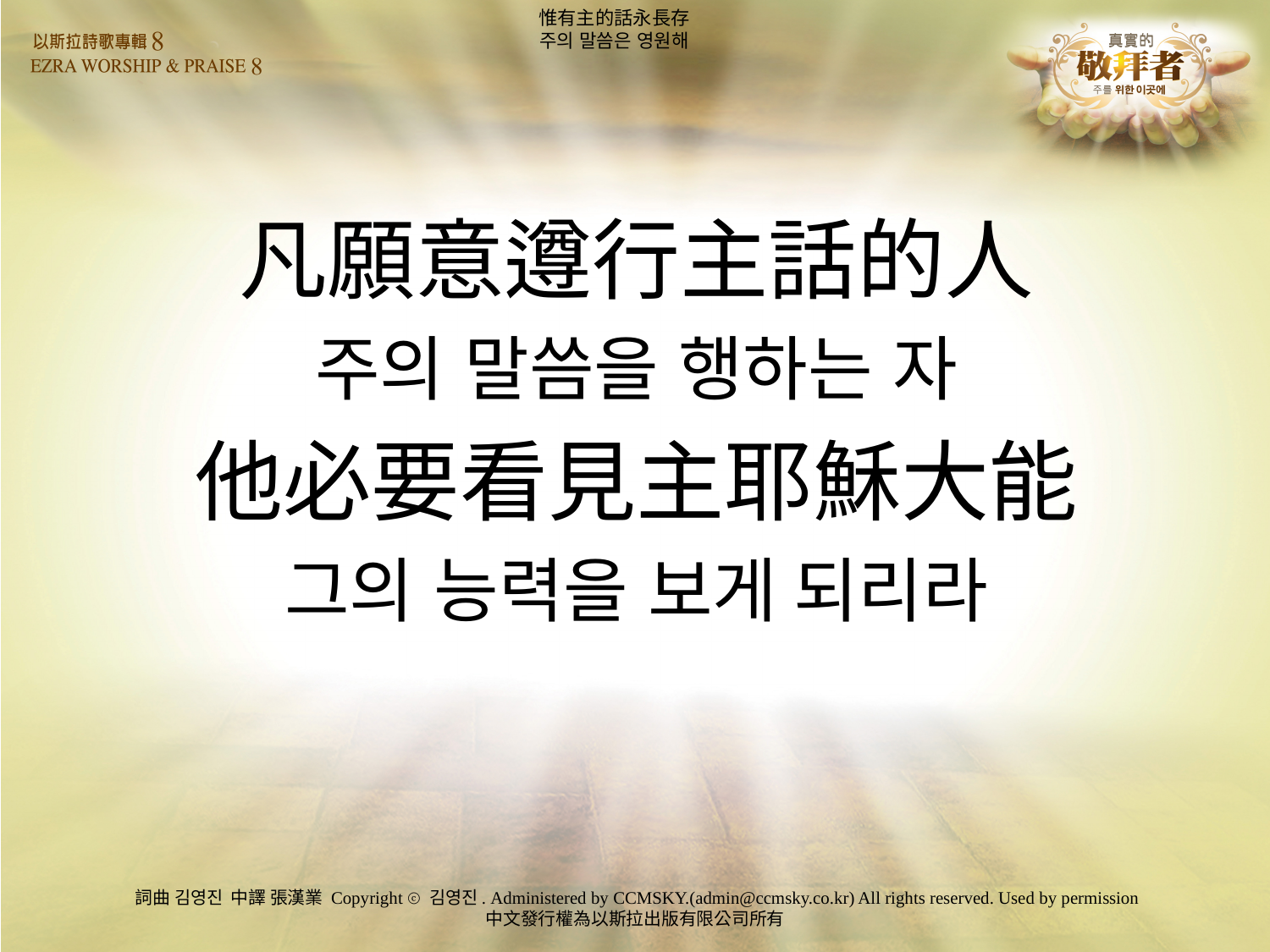

# 惟有主的話永長存 주의 말씀은 영원해
凡願意遵行主話的人
주의 말씀을 행하는 자
他必要看見主耶穌大能
그의 능력을 보게 되리라

詞曲 김영진  中譯 張漢業 Copyright ⓒ 김영진. Administered by CCMSKY.(admin@ccmsky.co.kr) All rights reserved. Used by permission
中文發行權為以斯拉出版有限公司所有